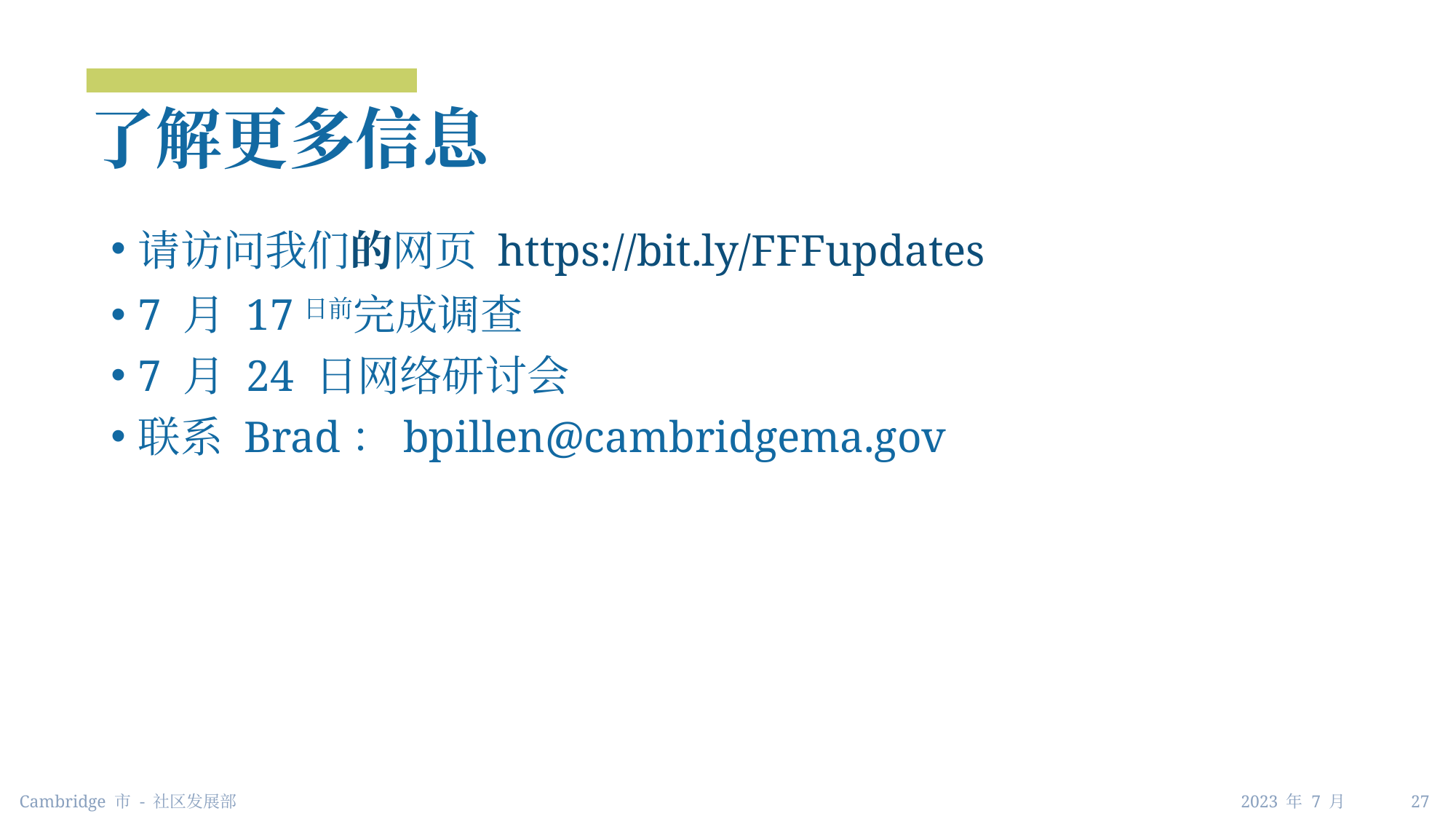

了解更多信息
请访问我们的网页 https://bit.ly/FFFupdates
7 月 17日前完成调查
7 月 24 日网络研讨会
联系 Brad：bpillen@cambridgema.gov

Cambridge 市 - 社区发展部
2023 年 7 月              27